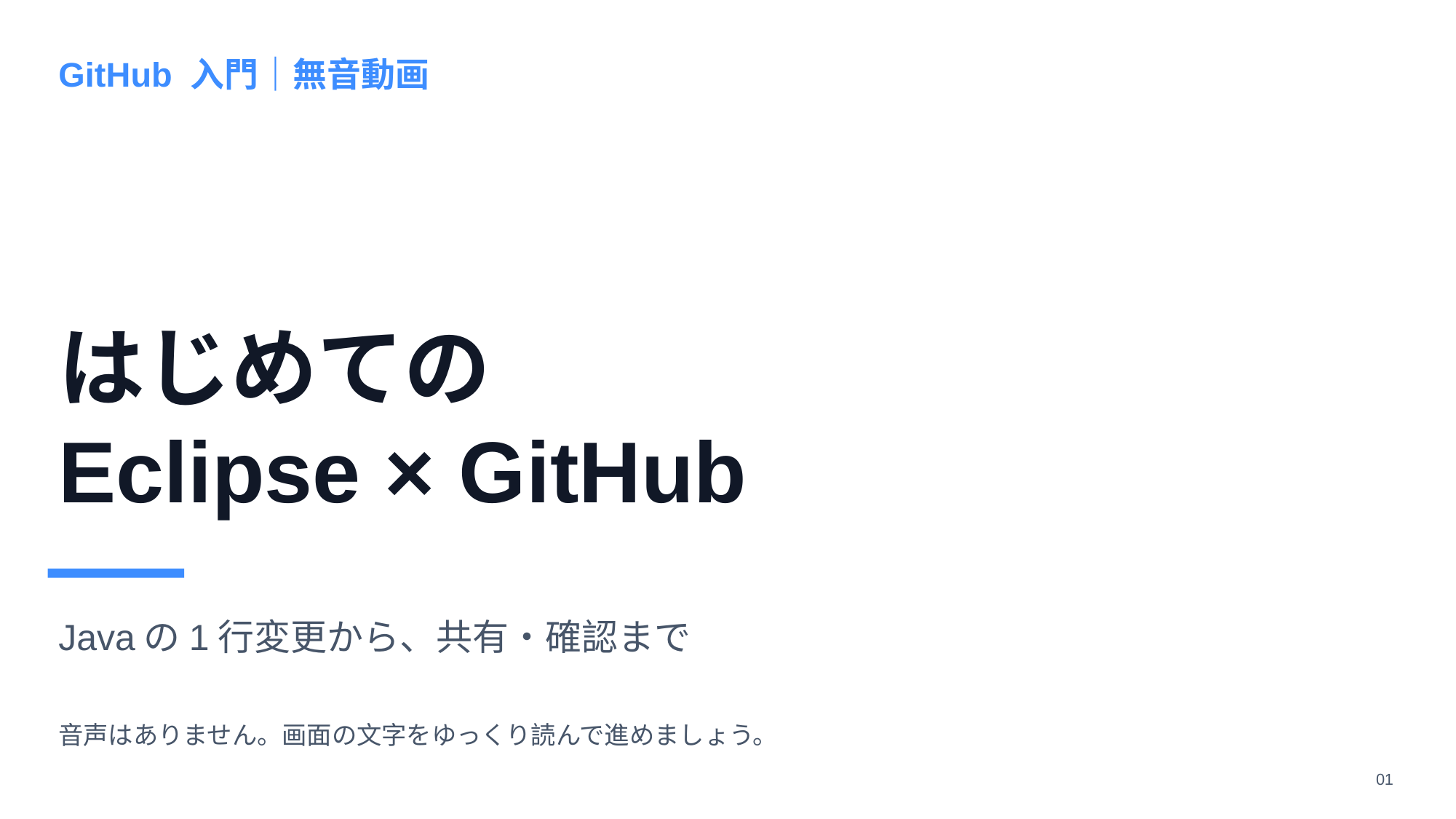

GitHub 入門｜無音動画
はじめての
Eclipse × GitHub

Javaの1行変更から、共有・確認まで
音声はありません。画面の文字をゆっくり読んで進めましょう。
01